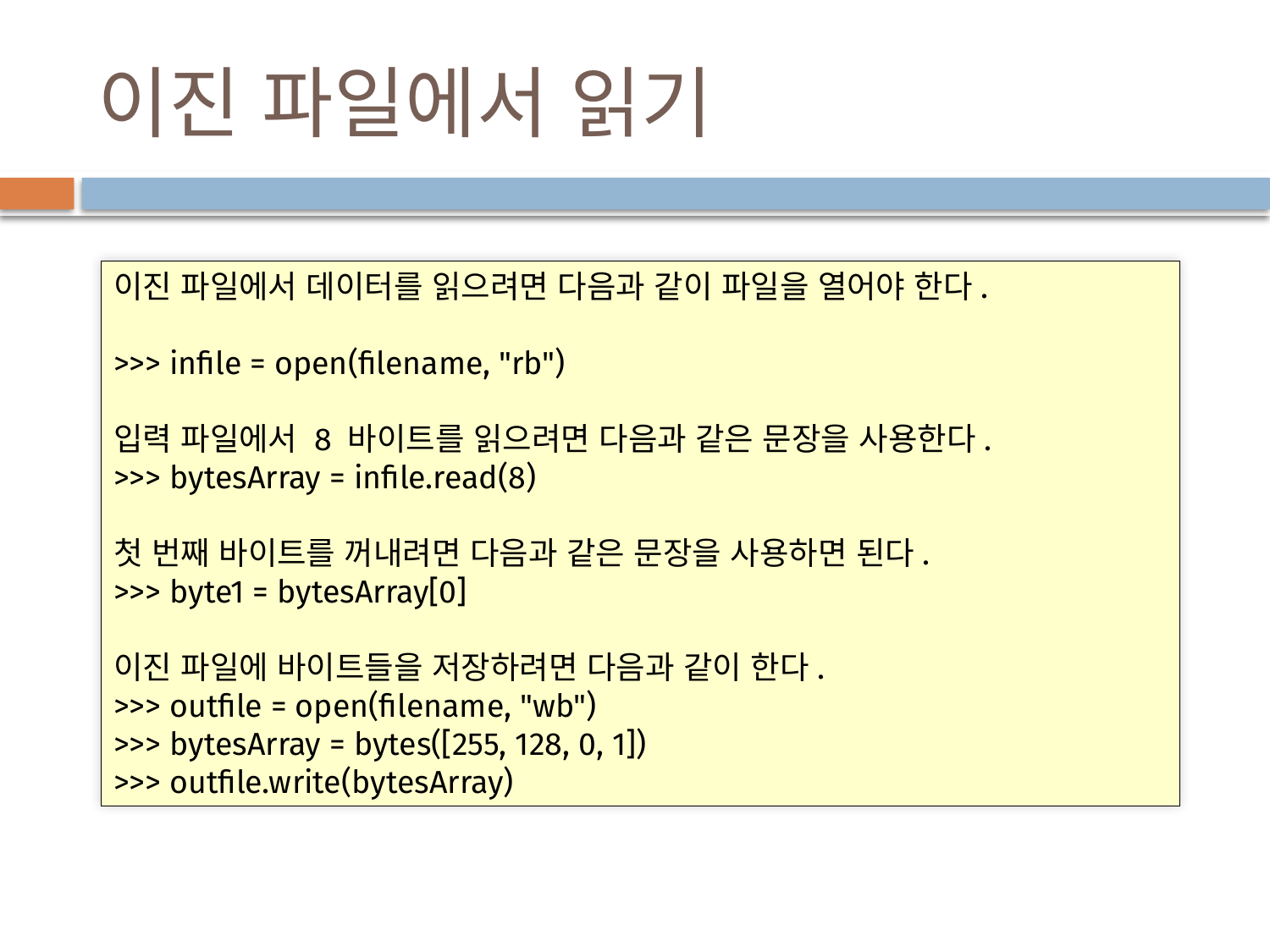

# 이진 파일에서 읽기
이진 파일에서 데이터를 읽으려면 다음과 같이 파일을 열어야 한다.

>>> infile = open(filename, "rb")

입력 파일에서 8 바이트를 읽으려면 다음과 같은 문장을 사용한다.
>>> bytesArray = infile.read(8)

첫 번째 바이트를 꺼내려면 다음과 같은 문장을 사용하면 된다.
>>> byte1 = bytesArray[0]

이진 파일에 바이트들을 저장하려면 다음과 같이 한다.
>>> outfile = open(filename, "wb")
>>> bytesArray = bytes([255, 128, 0, 1])
>>> outfile.write(bytesArray)